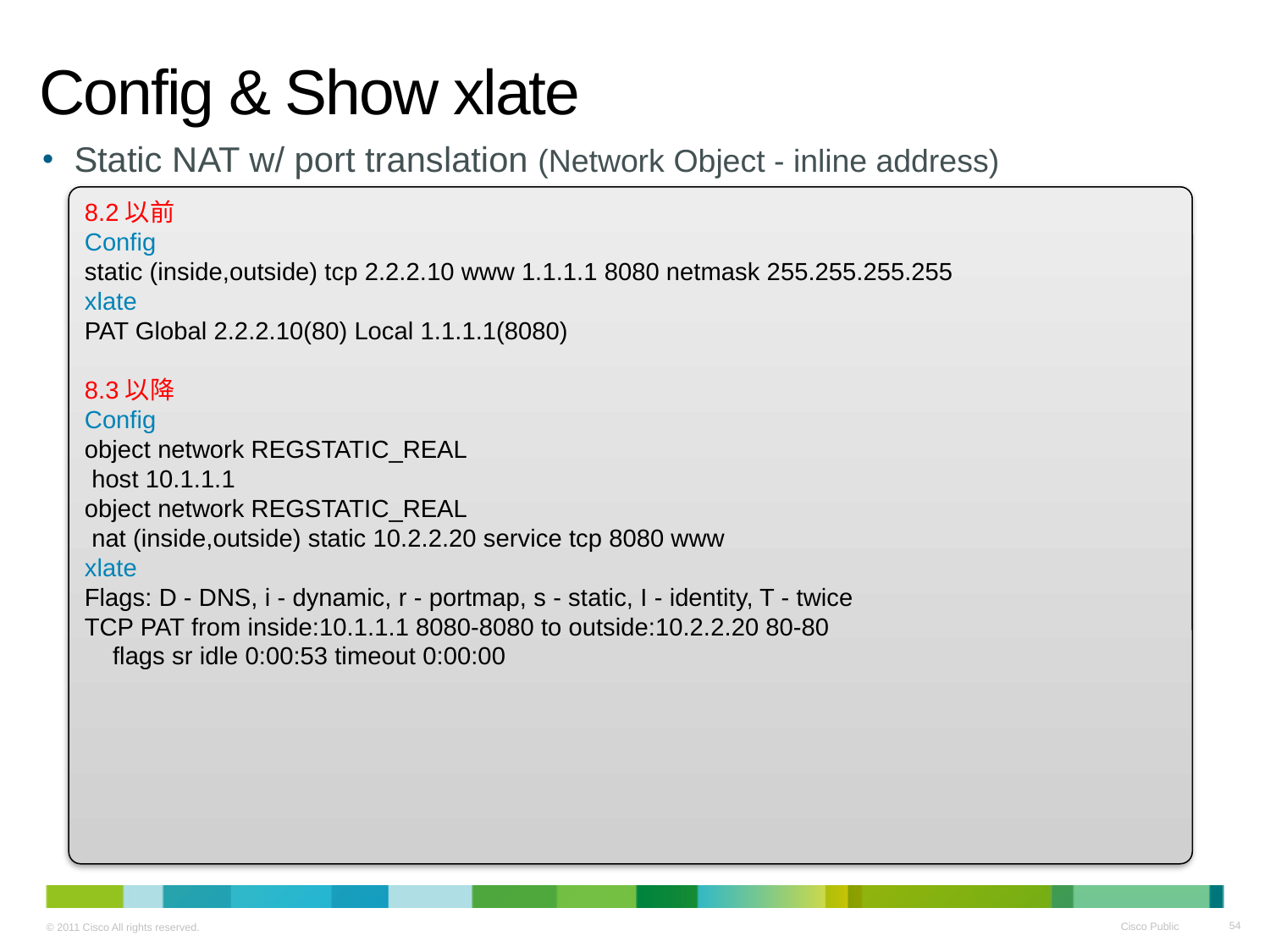

# Config & Show xlate
Static NAT w/ port translation (Network Object - inline address)
8.2以前
Config
static (inside,outside) tcp 2.2.2.10 www 1.1.1.1 8080 netmask 255.255.255.255
xlate
PAT Global 2.2.2.10(80) Local 1.1.1.1(8080)

8.3以降
Config
object network REGSTATIC_REAL
 host 10.1.1.1
object network REGSTATIC_REAL
 nat (inside,outside) static 10.2.2.20 service tcp 8080 www
xlate
Flags: D - DNS, i - dynamic, r - portmap, s - static, I - identity, T - twice
TCP PAT from inside:10.1.1.1 8080-8080 to outside:10.2.2.20 80-80
    flags sr idle 0:00:53 timeout 0:00:00